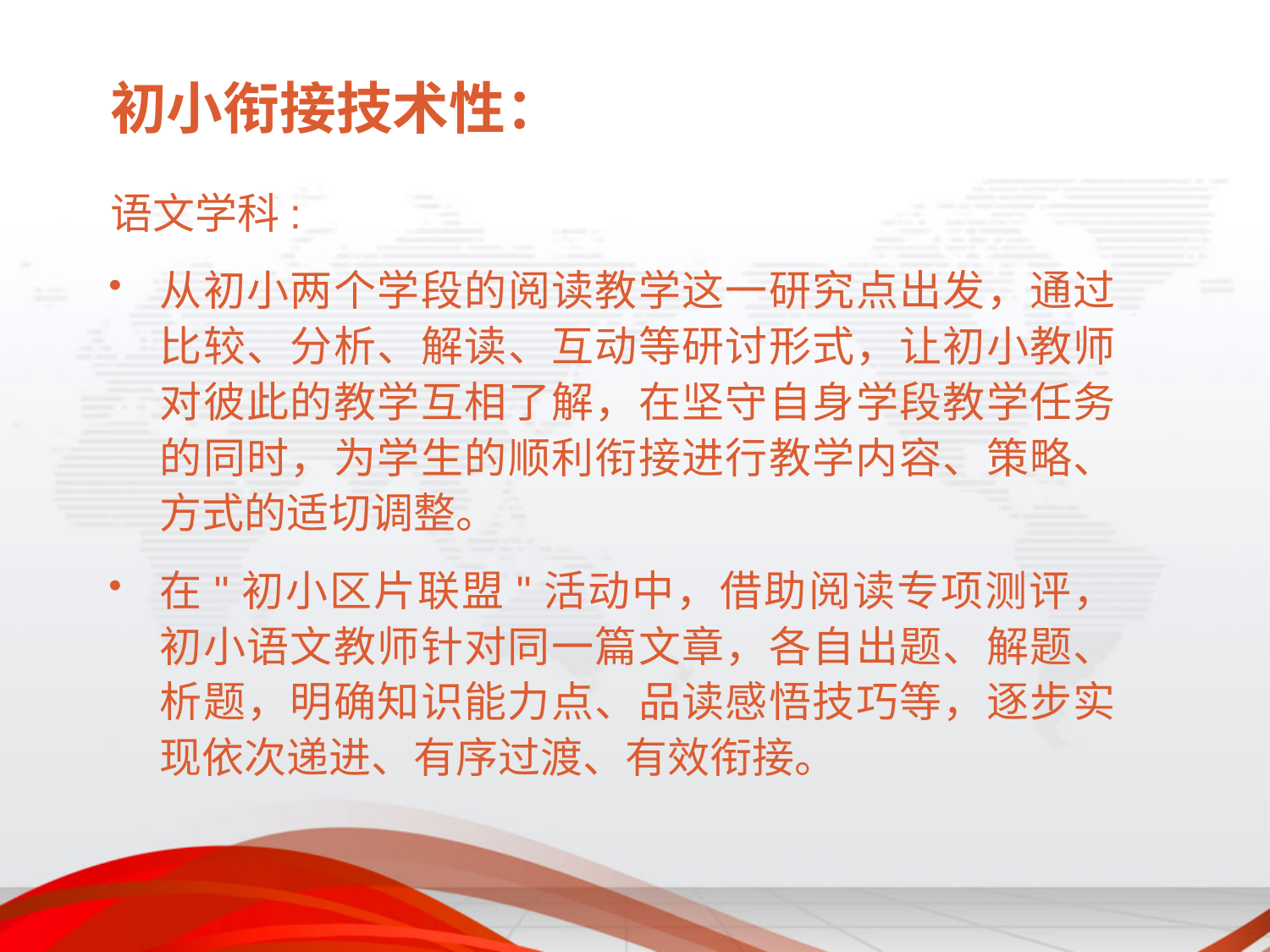

# 初小衔接技术性：
语文学科:
从初小两个学段的阅读教学这一研究点出发，通过比较、分析、解读、互动等研讨形式，让初小教师对彼此的教学互相了解，在坚守自身学段教学任务的同时，为学生的顺利衔接进行教学内容、策略、方式的适切调整。
在"初小区片联盟"活动中，借助阅读专项测评，初小语文教师针对同一篇文章，各自出题、解题、析题，明确知识能力点、品读感悟技巧等，逐步实现依次递进、有序过渡、有效衔接。